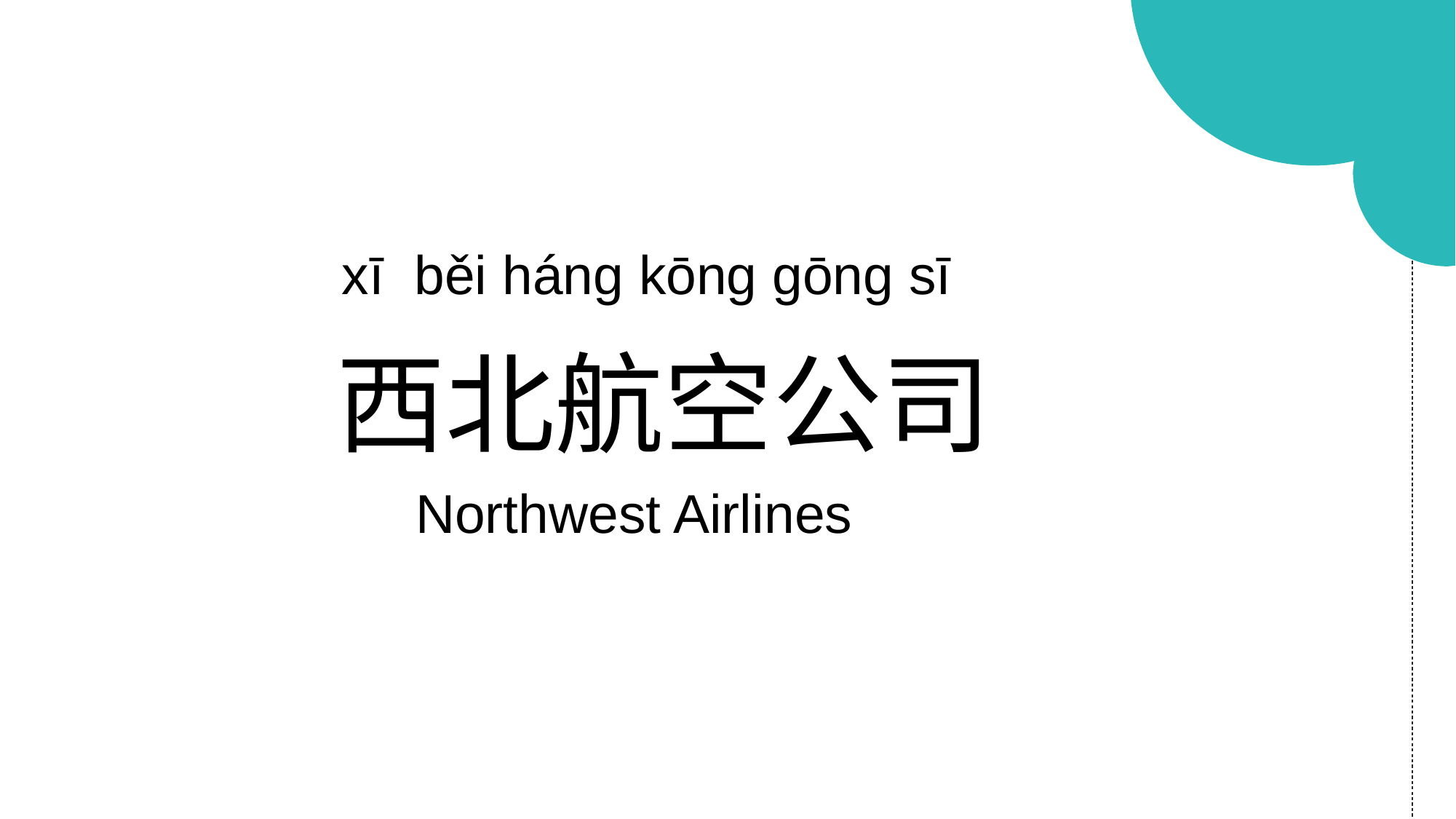

xī  běi háng kōng gōng sī
   西北航空公司
Northwest Airlines